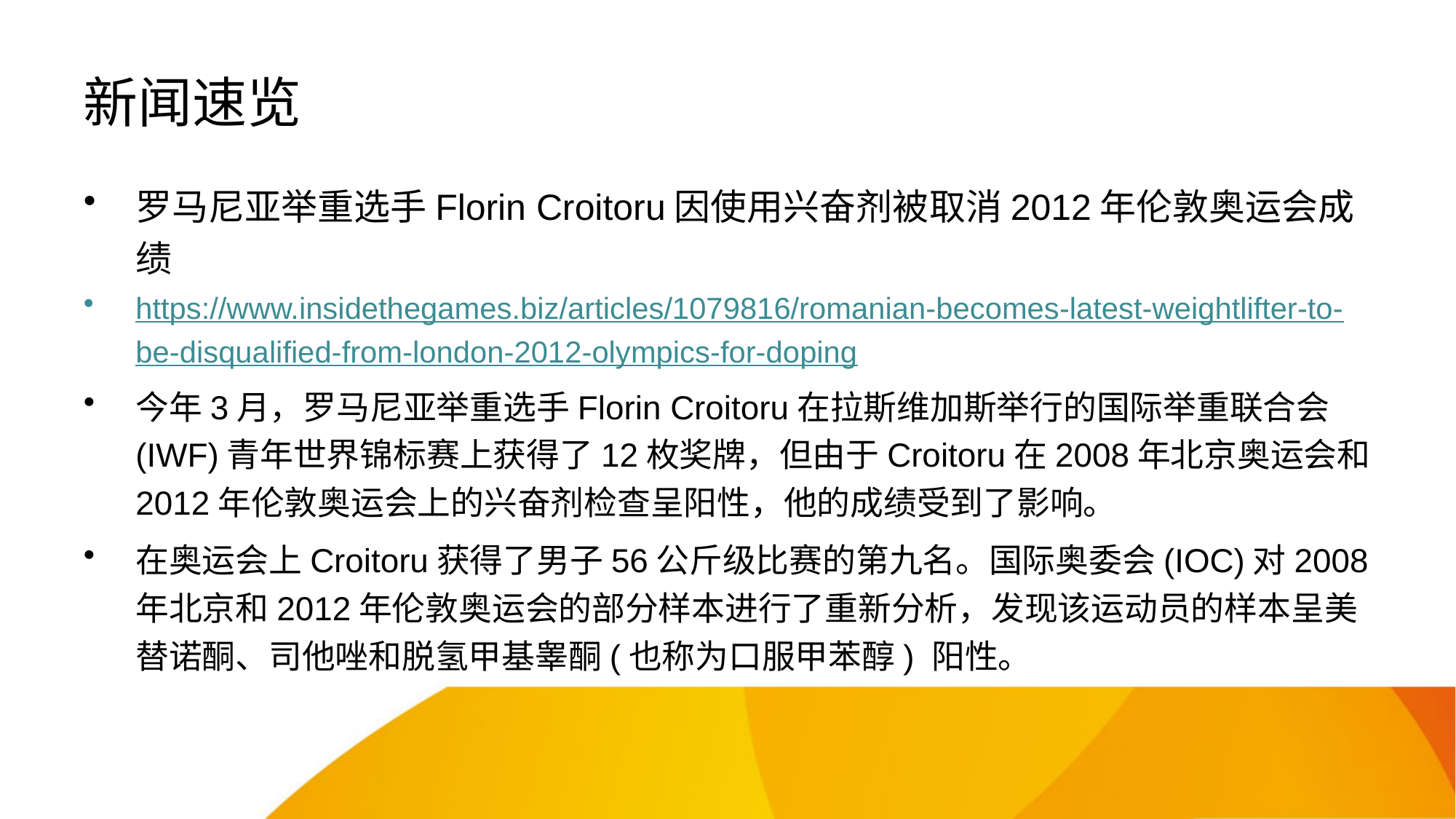

# 新闻速览
罗马尼亚举重选手Florin Croitoru因使用兴奋剂被取消2012年伦敦奥运会成绩
https://www.insidethegames.biz/articles/1079816/romanian-becomes-latest-weightlifter-to-be-disqualified-from-london-2012-olympics-for-doping
今年3月，罗马尼亚举重选手Florin Croitoru在拉斯维加斯举行的国际举重联合会(IWF)青年世界锦标赛上获得了12枚奖牌，但由于Croitoru在2008年北京奥运会和2012年伦敦奥运会上的兴奋剂检查呈阳性，他的成绩受到了影响。
在奥运会上Croitoru获得了男子56公斤级比赛的第九名。国际奥委会(IOC)对2008年北京和2012年伦敦奥运会的部分样本进行了重新分析，发现该运动员的样本呈美替诺酮、司他唑和脱氢甲基睾酮(也称为口服甲苯醇) 阳性。